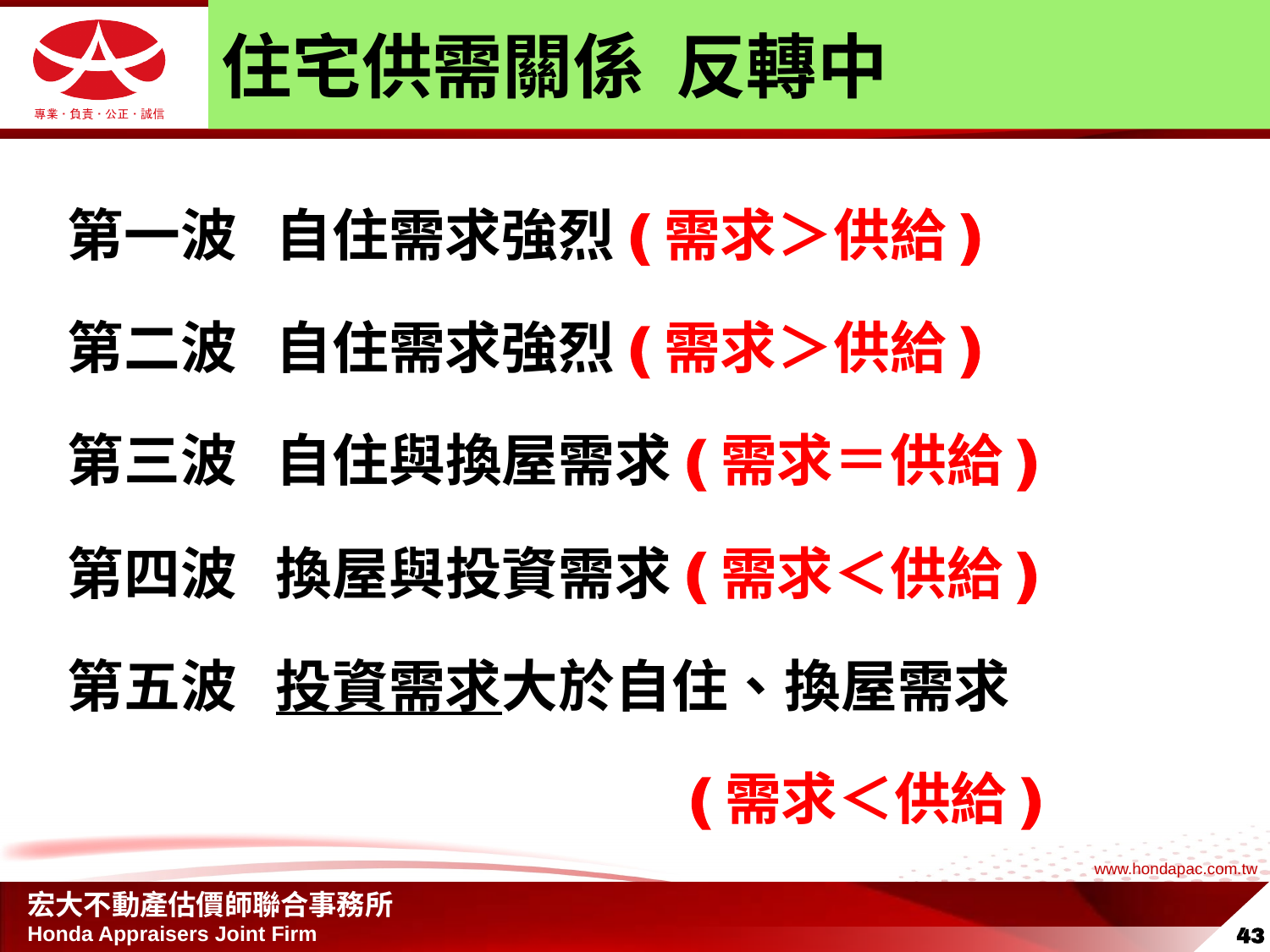

# 住宅供需關係  反轉中
第一波   自住需求強烈(需求＞供給)
第二波   自住需求強烈(需求＞供給)
第三波   自住與換屋需求(需求＝供給)
第四波   換屋與投資需求(需求＜供給)
第五波   投資需求大於自住、換屋需求
                                 (需求＜供給)
43